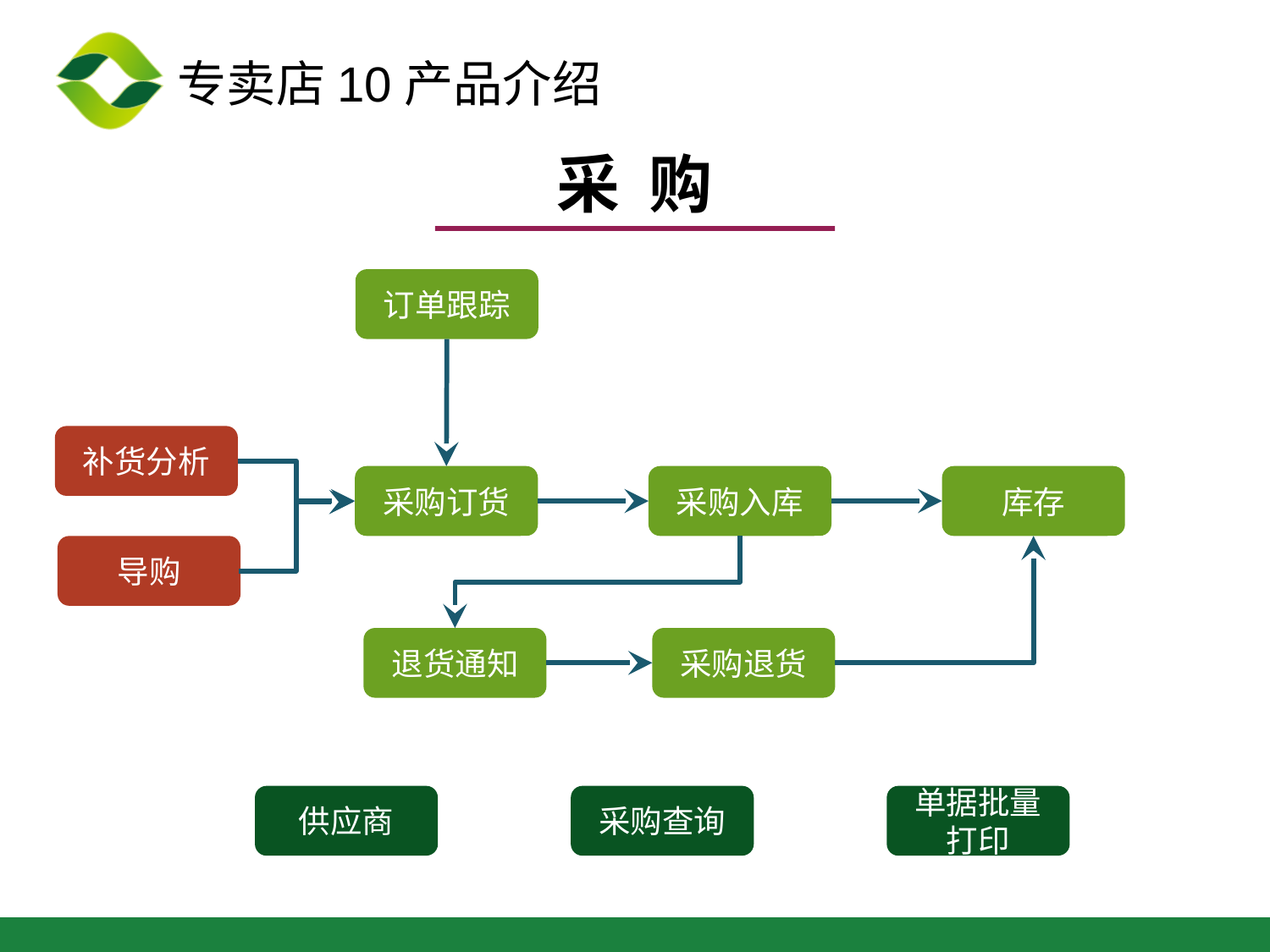

采  购

订单跟踪
补货分析
采购订货
采购入库
库存
导购
退货通知
采购退货
供应商
采购查询
单据批量打印